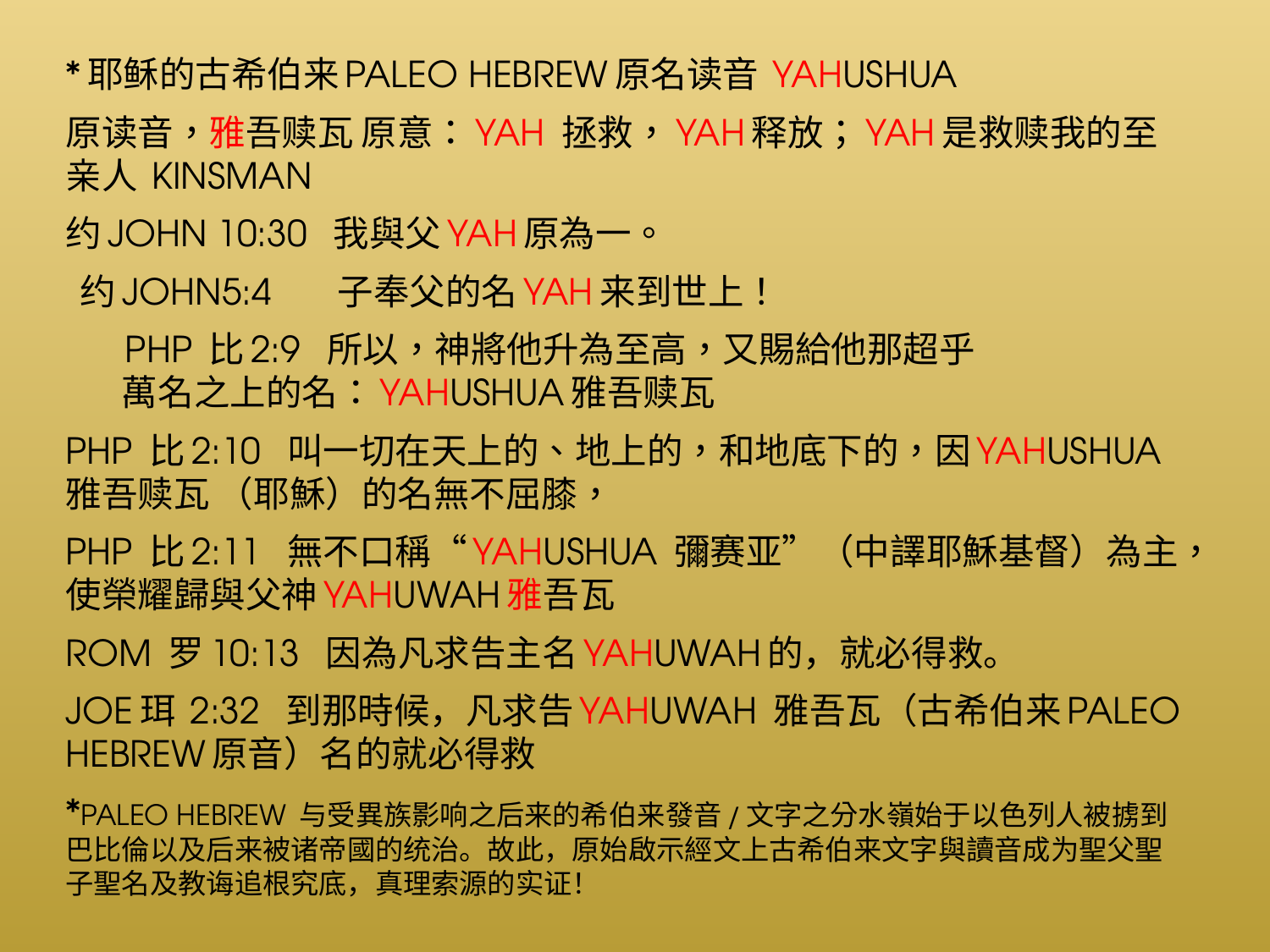

*耶稣的古希伯来Paleo Hebrew原名读音 Yahushua
原读音，雅吾赎瓦 原意：YAH 拯救，YAH释放；YAH是救赎我的至亲人 Kinsman
约John 10:30  我與父YAH原為一。
 约John5:4      子奉父的名YAH来到世上！
      Php 比2:9  所以，神將他升為至高，又賜給他那超乎                                 萬名之上的名：YAHushua雅吾赎瓦
Php 比2:10  叫一切在天上的、地上的，和地底下的，因YAHushua雅吾赎瓦 （耶穌）的名無不屈膝，
Php 比2:11  無不口稱“Yahushua 彌赛亚”（中譯耶穌基督）為主，使榮耀歸與父神YAHUWAH雅吾瓦
Rom 罗10:13  因為凡求告主名YAHuwah的，就必得救。
Joe珥 2:32  到那時候，凡求告YAHuwah 雅吾瓦（古希伯来Paleo Hebrew原音）名的就必得救
*Paleo Hebrew 与受異族影响之后来的希伯来發音/文字之分水嶺始于以色列人被掳到巴比倫以及后来被诸帝國的统治。故此，原始啟示經文上古希伯来文字與讀音成为聖父聖子聖名及教诲追根究底，真理索源的实证！